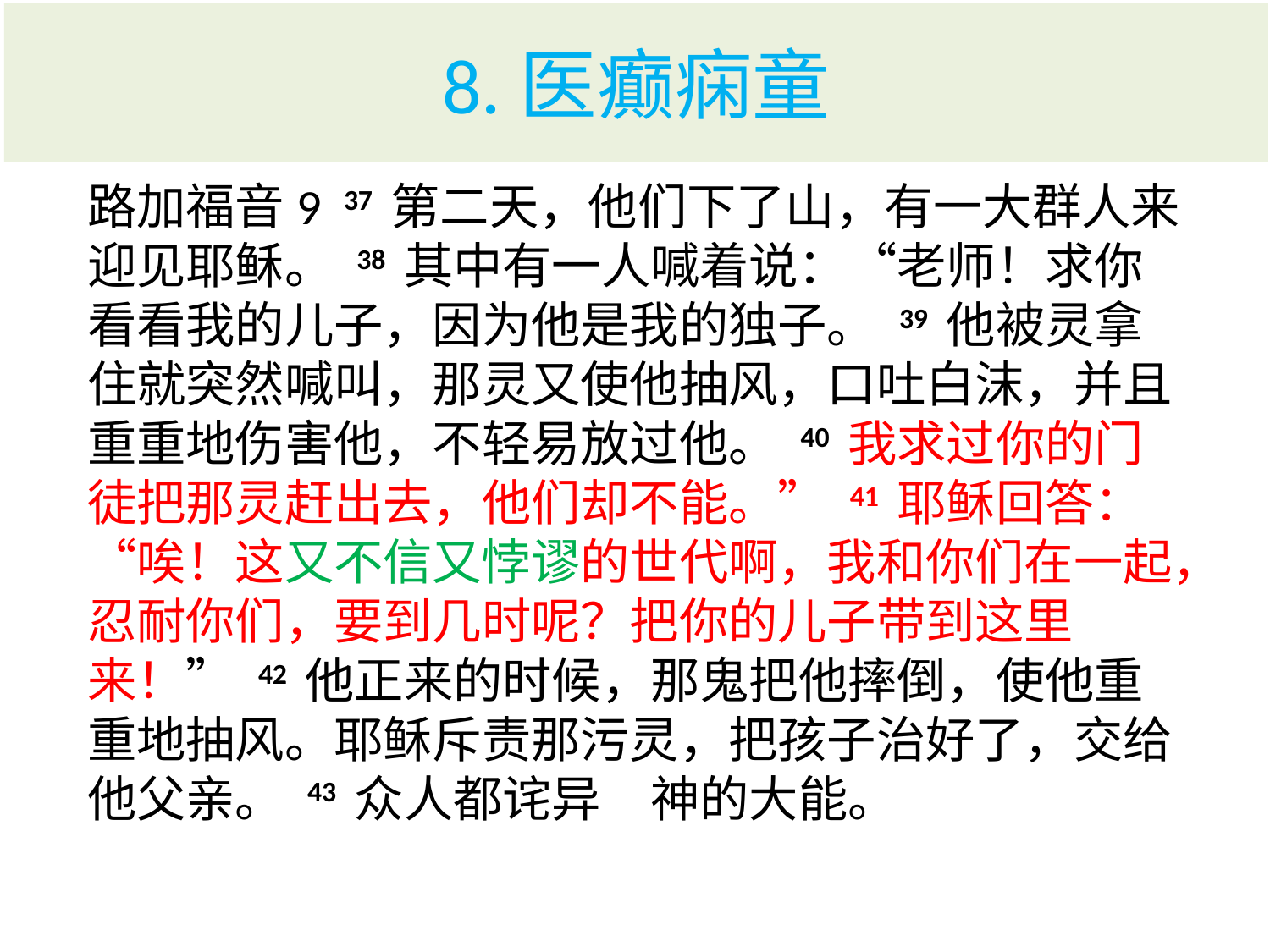

# 8.医癫痫童
路加福音9  37 第二天，他们下了山，有一大群人来迎见耶稣。 38 其中有一人喊着说：“老师！求你看看我的儿子，因为他是我的独子。 39 他被灵拿住就突然喊叫，那灵又使他抽风，口吐白沫，并且重重地伤害他，不轻易放过他。 40 我求过你的门徒把那灵赶出去，他们却不能。” 41 耶稣回答：“唉！这又不信又悖谬的世代啊，我和你们在一起，忍耐你们，要到几时呢？把你的儿子带到这里来！” 42 他正来的时候，那鬼把他摔倒，使他重重地抽风。耶稣斥责那污灵，把孩子治好了，交给他父亲。 43 众人都诧异　神的大能。